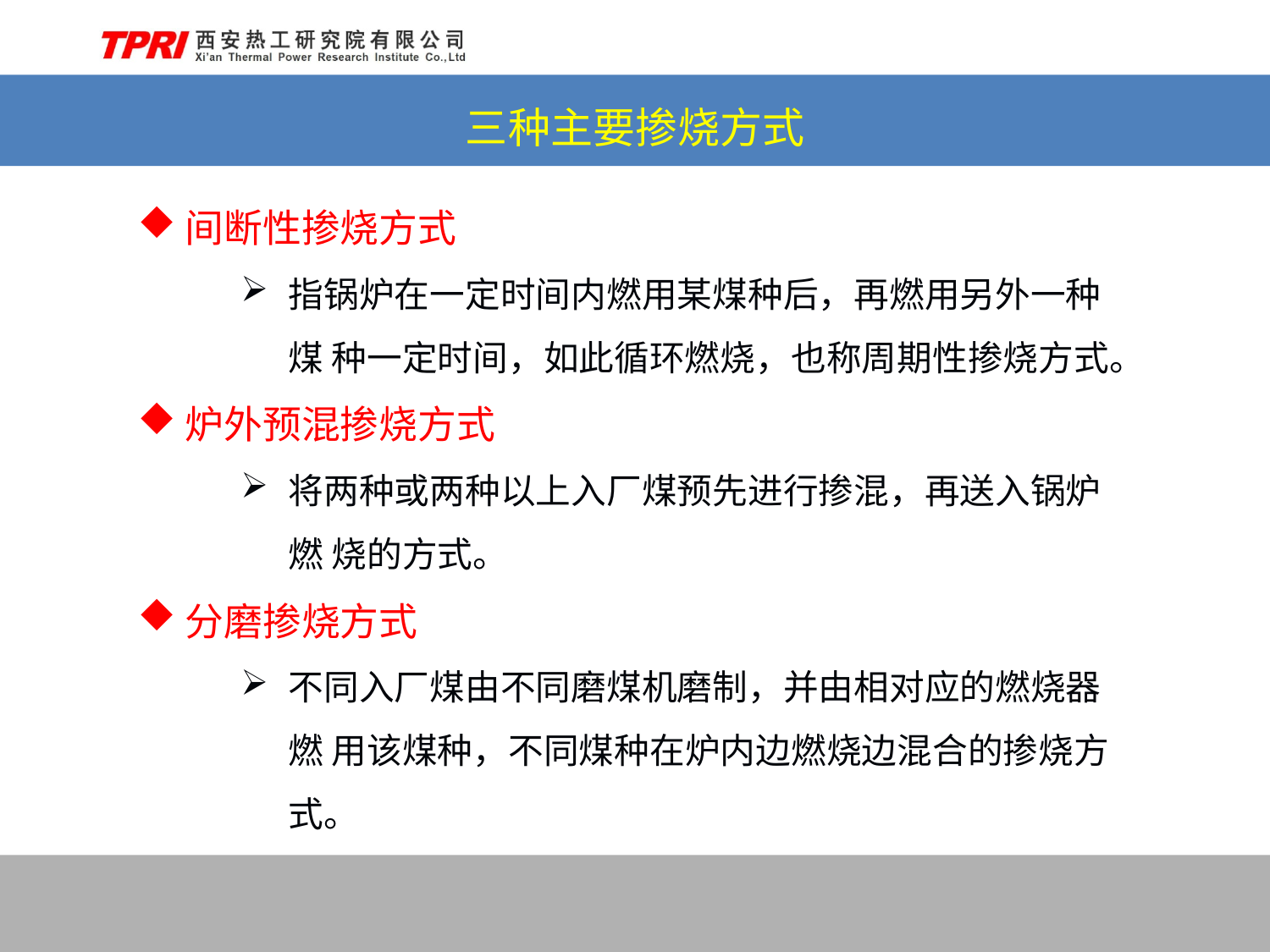

# 三种主要掺烧方式
间断性掺烧方式
指锅炉在一定时间内燃用某煤种后，再燃用另外一种煤 种一定时间，如此循环燃烧，也称周期性掺烧方式。
炉外预混掺烧方式
将两种或两种以上入厂煤预先进行掺混，再送入锅炉燃 烧的方式。
分磨掺烧方式
不同入厂煤由不同磨煤机磨制，并由相对应的燃烧器燃 用该煤种，不同煤种在炉内边燃烧边混合的掺烧方式。